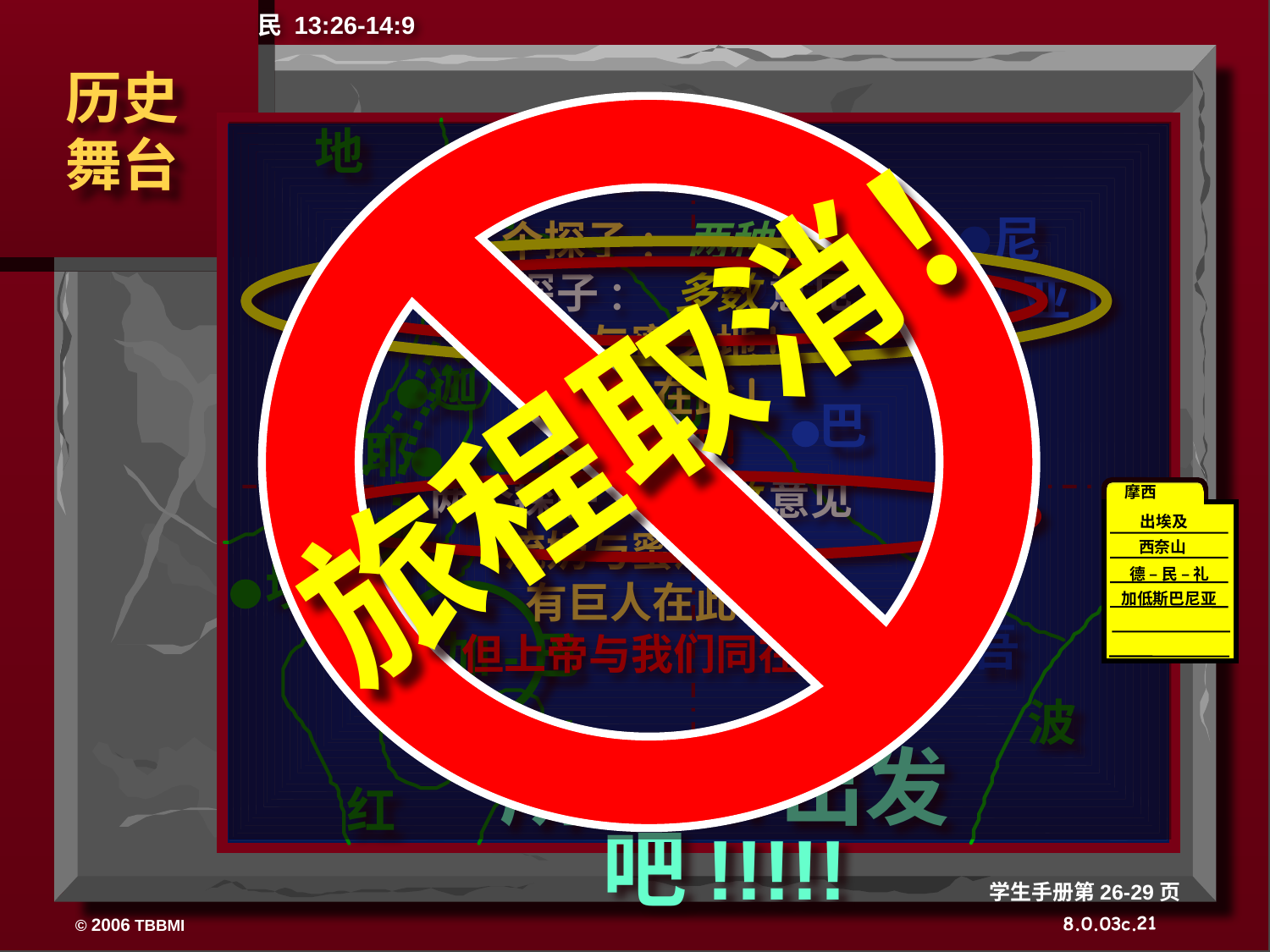

民 13:26-14:9

 历史
 舞台

情况汇报:
 地

尼(亚)

十二个探子: 两种 情报
十个探子:  多数 意见
流奶与蜜之地!
但巨人在此!
回埃及吧!
两个探子:  少数 意见
流奶与蜜之地!
有巨人在此!
但上帝与我们同在!

哈

旅程取消！
加
迦

幼

巴

耶

尼

摩西

出埃及

40

西奈山
德 – 民 – 礼
加低斯巴尼亚

死
埃

吾
加-巴

波
西奈山

所以...出发吧!!!!!
红
学生手册第26-29页
21